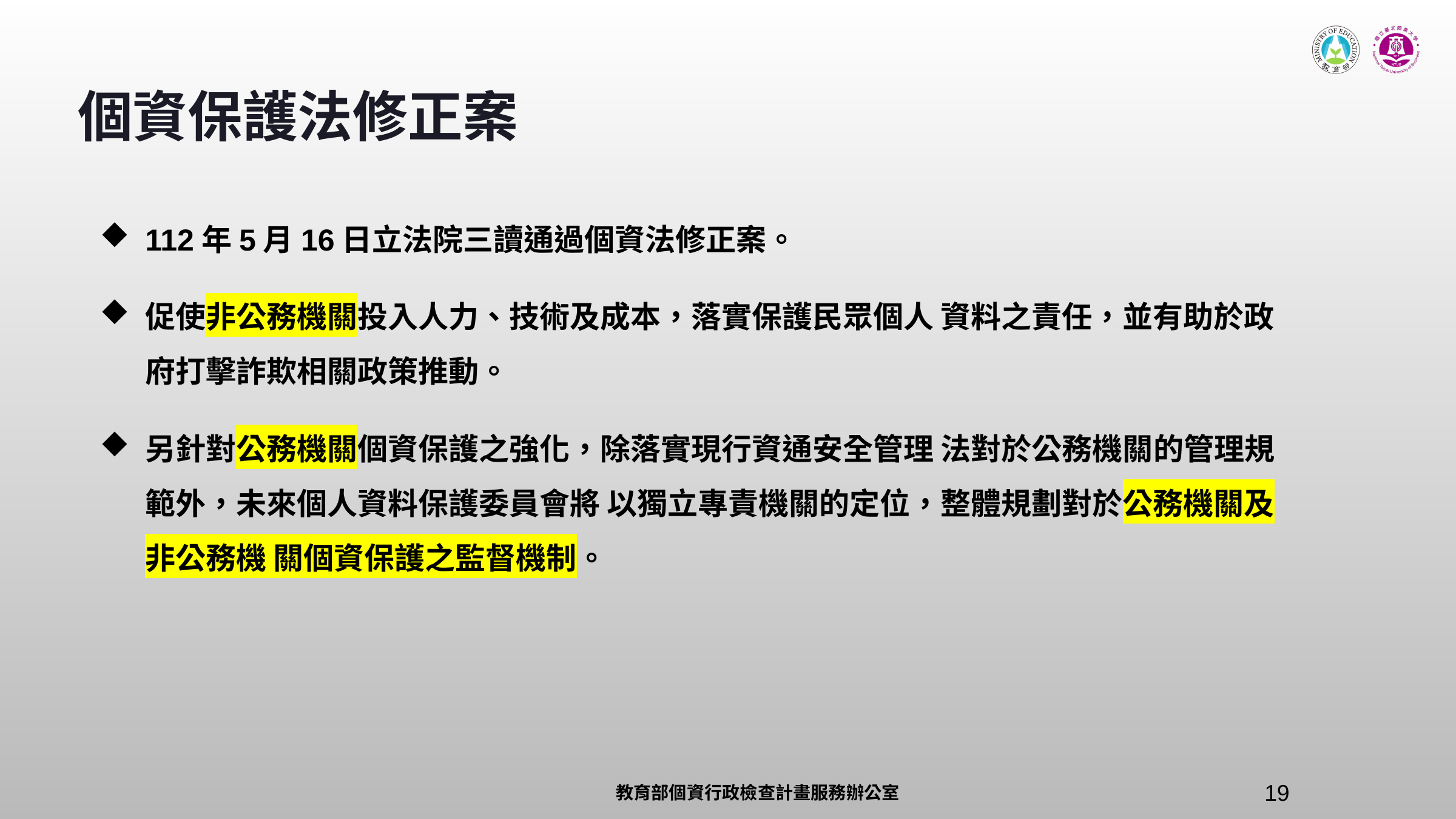

個資保護法修正案

112年5月16日立法院三讀通過個資法修正案。
促使非公務機關投入人力、技術及成本，落實保護民眾個人 資料之責任，並有助於政府打擊詐欺相關政策推動。
另針對公務機關個資保護之強化，除落實現行資通安全管理 法對於公務機關的管理規範外，未來個人資料保護委員會將 以獨立專責機關的定位，整體規劃對於公務機關及非公務機 關個資保護之監督機制。